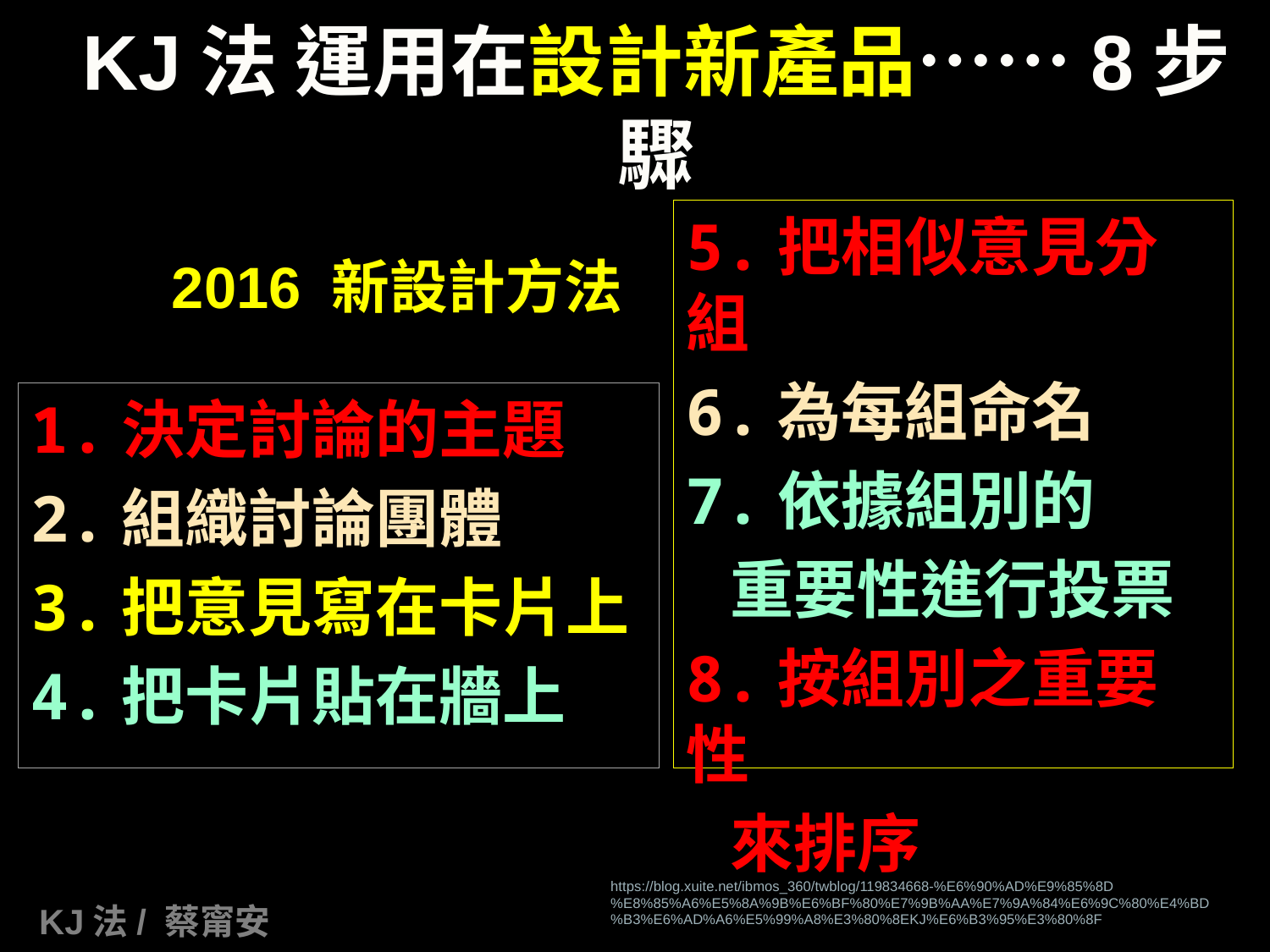

# KJ法 運用在設計新產品……8步驟
5.把相似意見分組
6.為每組命名
7.依據組別的
  重要性進行投票
8.按組別之重要性
  來排序
2016 新設計方法
1.決定討論的主題
2.組織討論團體
3.把意見寫在卡片上
4.把卡片貼在牆上
https://blog.xuite.net/ibmos_360/twblog/119834668-%E6%90%AD%E9%85%8D%E8%85%A6%E5%8A%9B%E6%BF%80%E7%9B%AA%E7%9A%84%E6%9C%80%E4%BD%B3%E6%AD%A6%E5%99%A8%E3%80%8EKJ%E6%B3%95%E3%80%8F
KJ法/ 蔡甯安